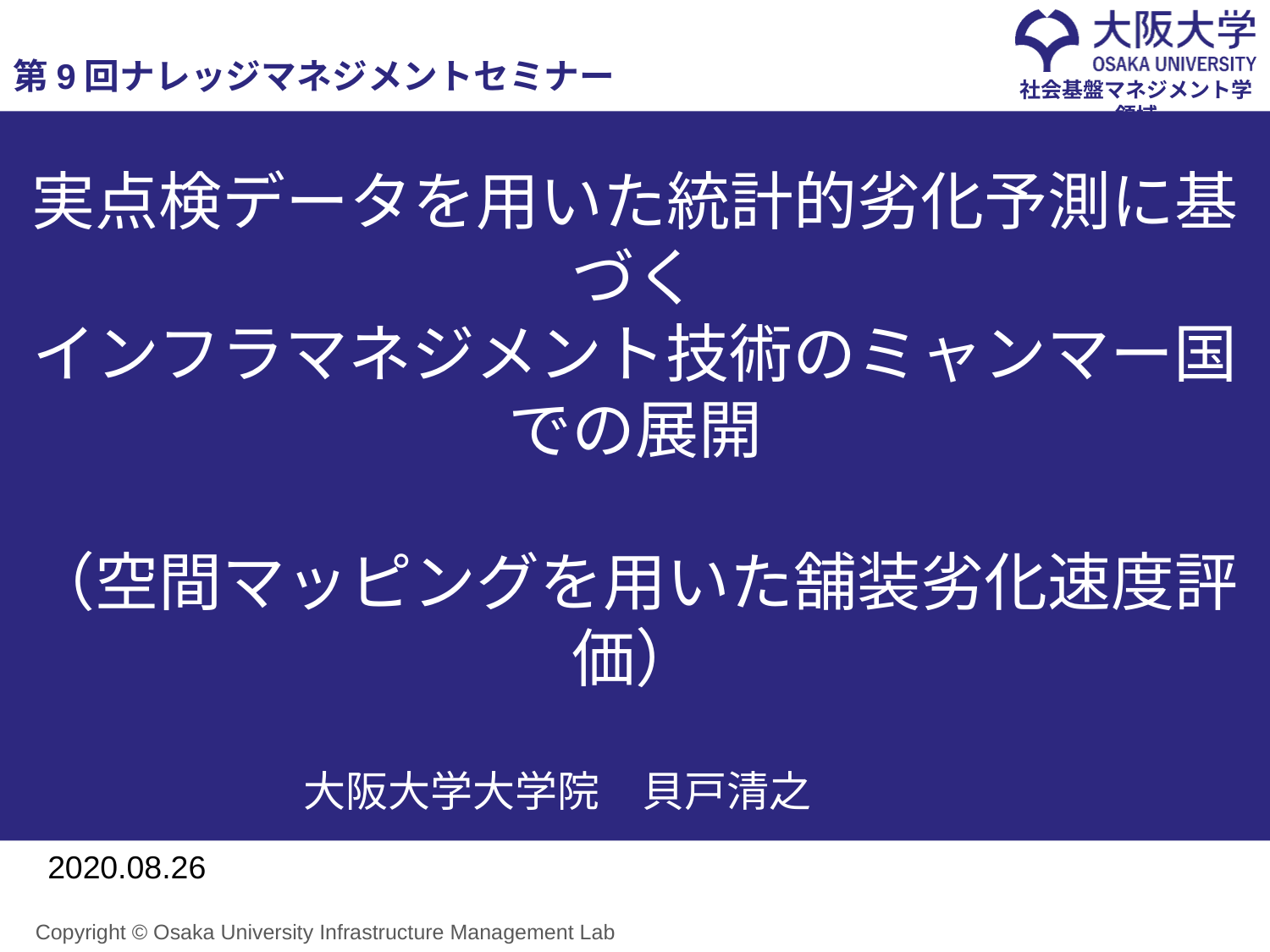

第9回ナレッジマネジメントセミナー
# 実点検データを用いた統計的劣化予測に基づく インフラマネジメント技術のミャンマー国での展開 （空間マッピングを用いた舗装劣化速度評価）
大阪大学大学院　貝戸清之
2020.08.26